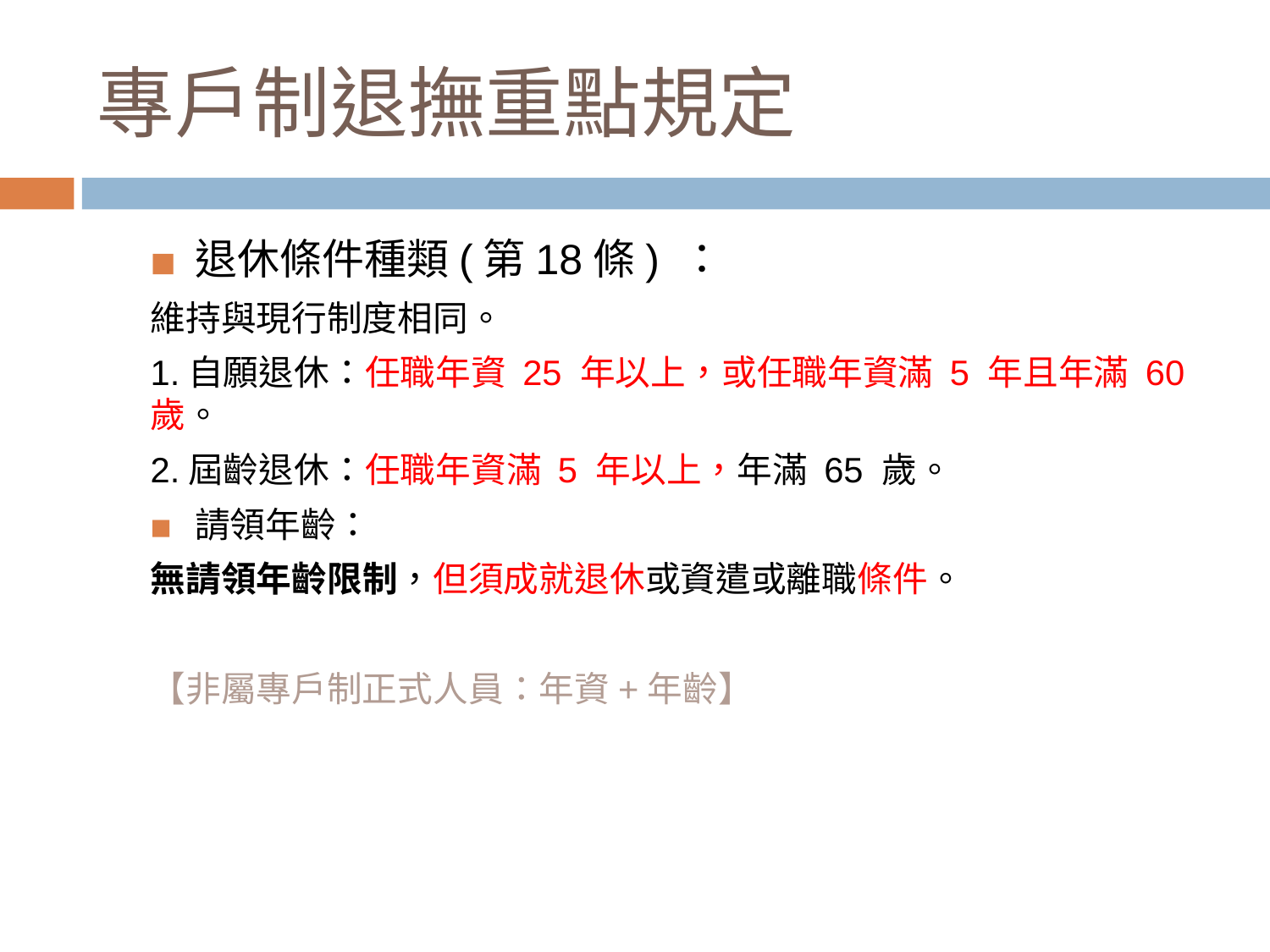

# 專戶制退撫重點規定
退休條件種類(第18條) ：
維持與現行制度相同。
1.自願退休：任職年資 25 年以上，或任職年資滿 5 年且年滿 60 歲。
2.屆齡退休：任職年資滿 5 年以上，年滿 65 歲。
請領年齡：
無請領年齡限制，但須成就退休或資遣或離職條件。

【非屬專戶制正式人員：年資+年齡】